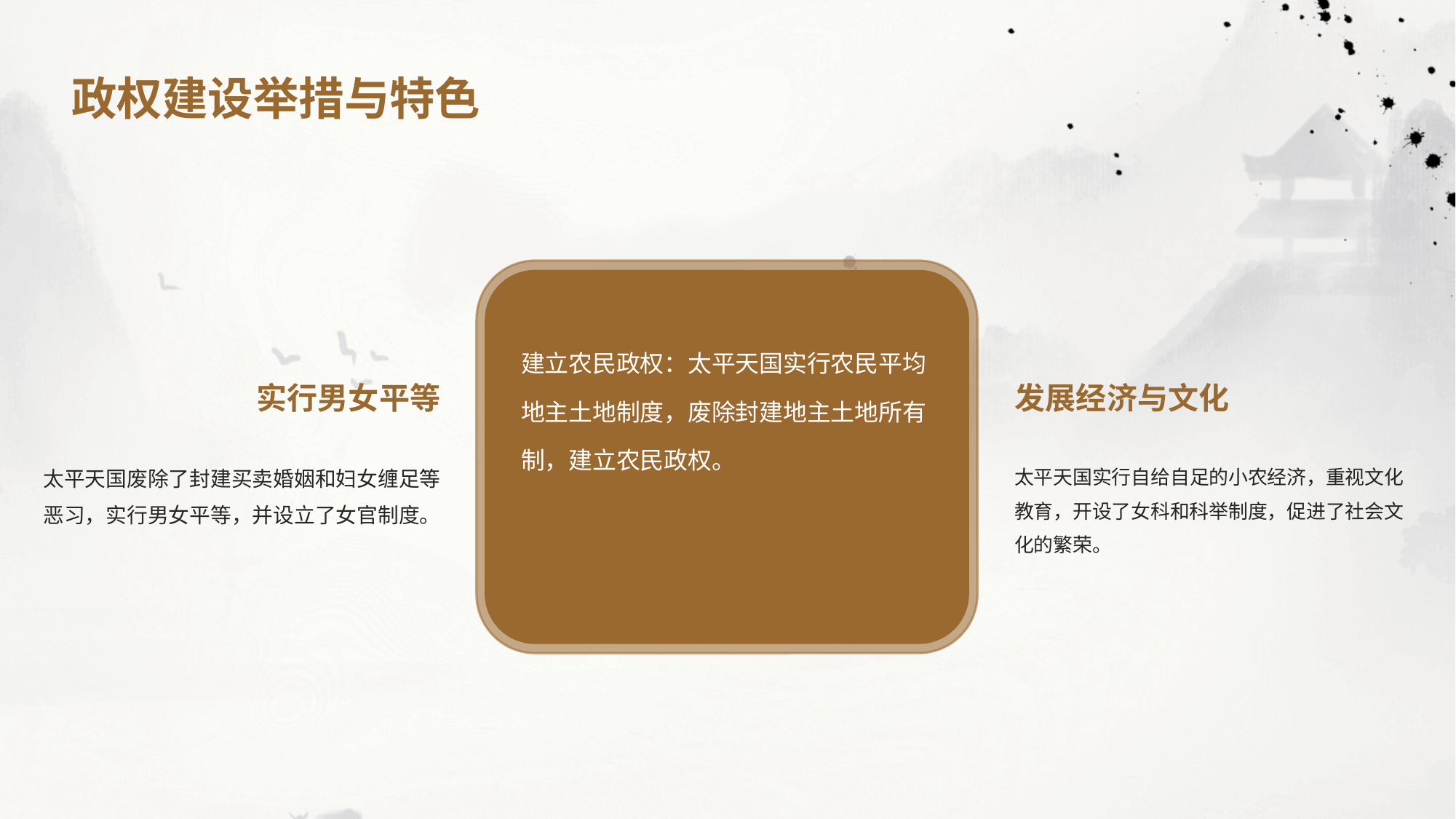

政权建设举措与特色

建立农民政权：太平天国实行农民平均地主土地制度，废除封建地主土地所有制，建立农民政权。
实行男女平等
发展经济与文化
太平天国废除了封建买卖婚姻和妇女缠足等恶习，实行男女平等，并设立了女官制度。
太平天国实行自给自足的小农经济，重视文化教育，开设了女科和科举制度，促进了社会文化的繁荣。